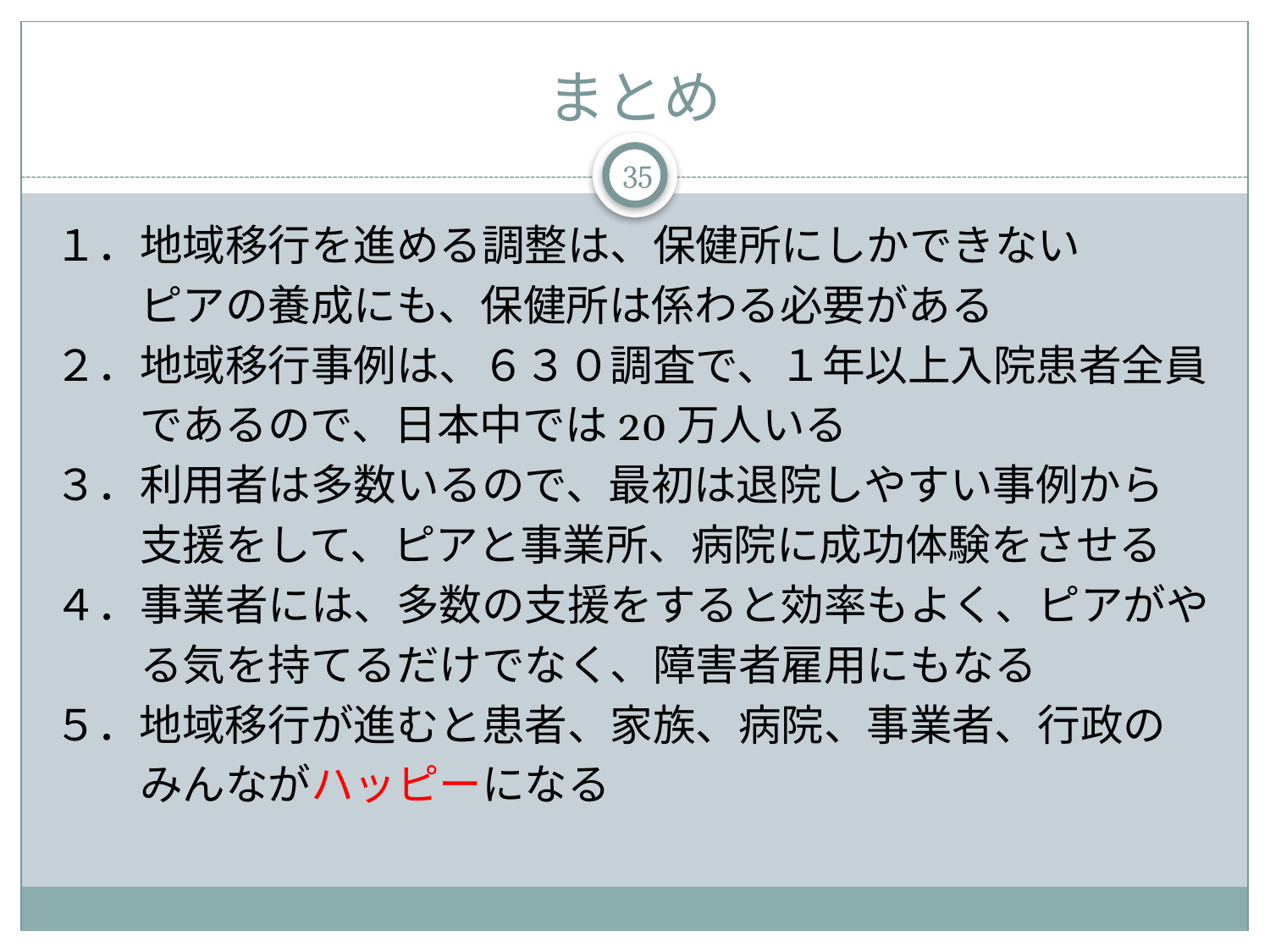

# まとめ
35
１．地域移行を進める調整は、保健所にしかできない
　　ピアの養成にも、保健所は係わる必要がある
２．地域移行事例は、６３０調査で、１年以上入院患者全員
　　であるので、日本中では20万人いる
３．利用者は多数いるので、最初は退院しやすい事例から
　　支援をして、ピアと事業所、病院に成功体験をさせる
４．事業者には、多数の支援をすると効率もよく、ピアがや
　　る気を持てるだけでなく、障害者雇用にもなる
５．地域移行が進むと患者、家族、病院、事業者、行政の
　　みんながハッピーになる